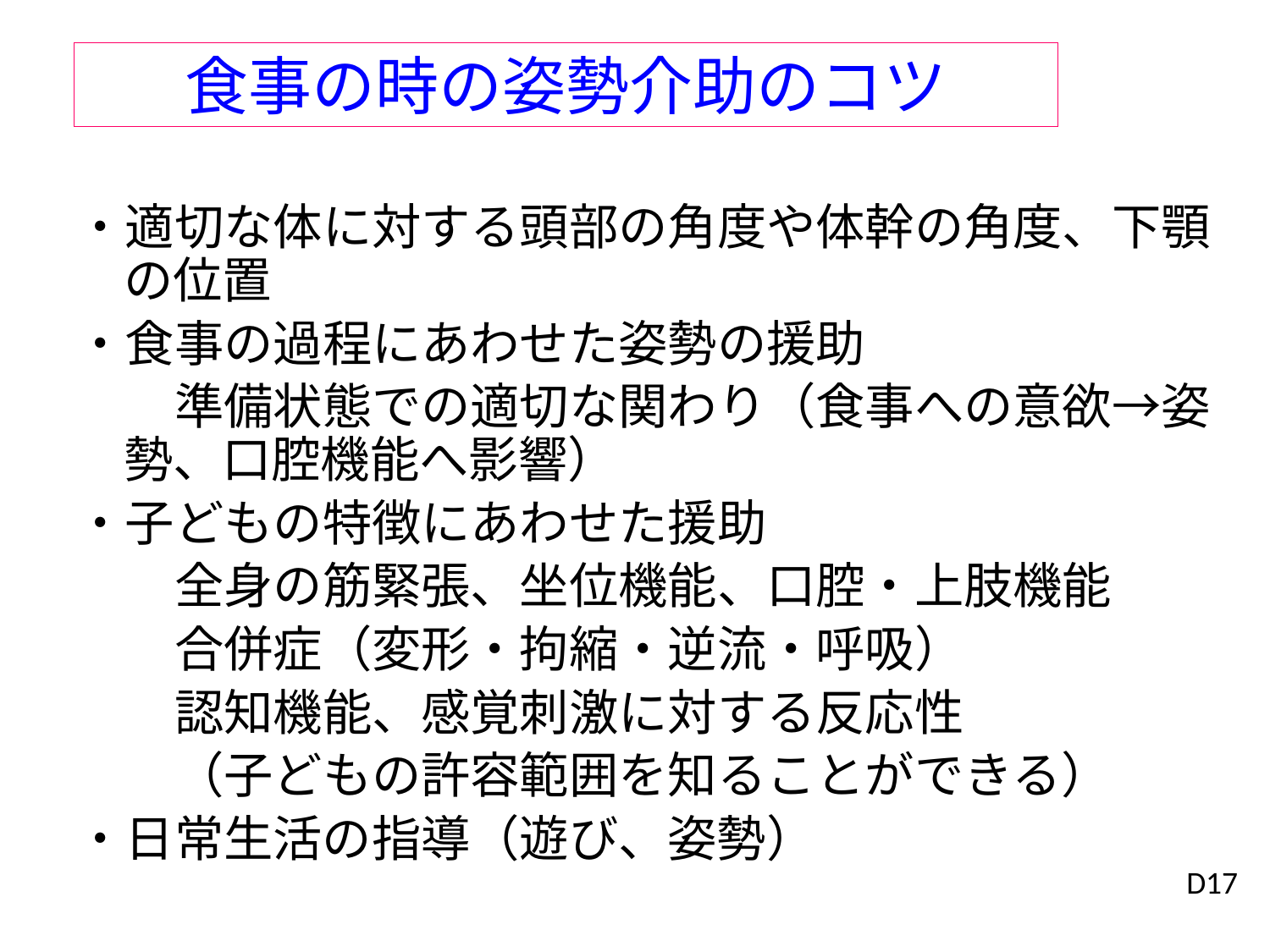

# 食事の時の姿勢介助のコツ
・適切な体に対する頭部の角度や体幹の角度、下顎の位置
・食事の過程にあわせた姿勢の援助
　　準備状態での適切な関わり（食事への意欲→姿勢、口腔機能へ影響）
・子どもの特徴にあわせた援助
　　全身の筋緊張、坐位機能、口腔・上肢機能
　　合併症（変形・拘縮・逆流・呼吸）
　　認知機能、感覚刺激に対する反応性
　　（子どもの許容範囲を知ることができる）
・日常生活の指導（遊び、姿勢）

D17